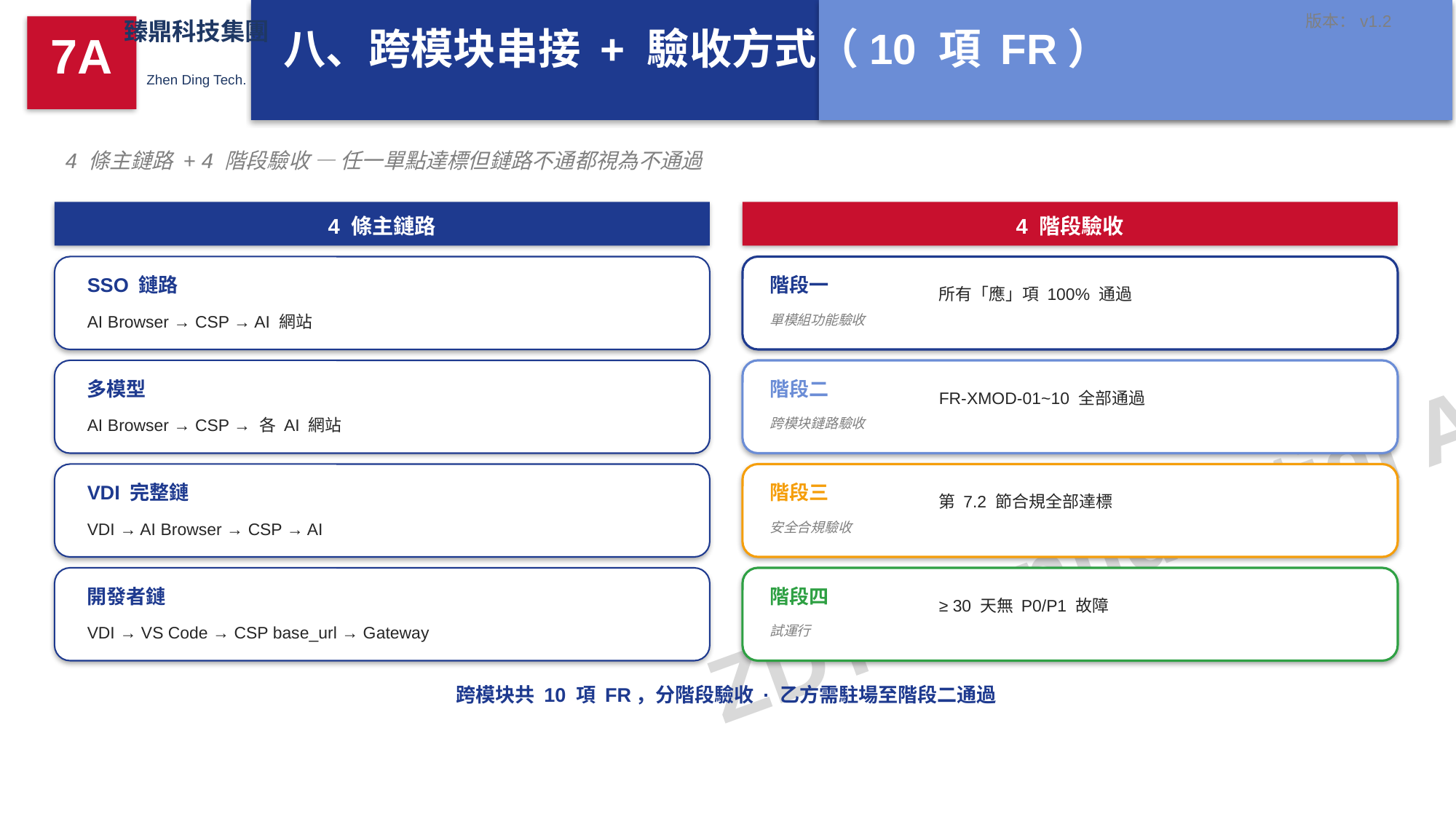

版本：v1.2
臻鼎科技集團

八、跨模块串接 + 驗收方式（10 項 FR）
7A
Zhen Ding Tech.
4 條主鏈路 + 4 階段驗收 — 任一單點達標但鏈路不通都視為不通過

4 條主鏈路
4 階段驗收

SSO 鏈路
階段一
所有「應」項 100% 通過
AI Browser → CSP → AI 網站
單模組功能驗收

多模型
階段二
FR-XMOD-01~10 全部通過
AI Browser → CSP → 各 AI 網站
跨模块鏈路驗收

VDI 完整鏈
階段三
第 7.2 節合規全部達標
ZDT Confidential A
VDI → AI Browser → CSP → AI
安全合規驗收

開發者鏈
階段四
≥ 30 天無 P0/P1 故障
VDI → VS Code → CSP base_url → Gateway
試運行
跨模块共 10 項 FR，分階段驗收 · 乙方需駐場至階段二通過